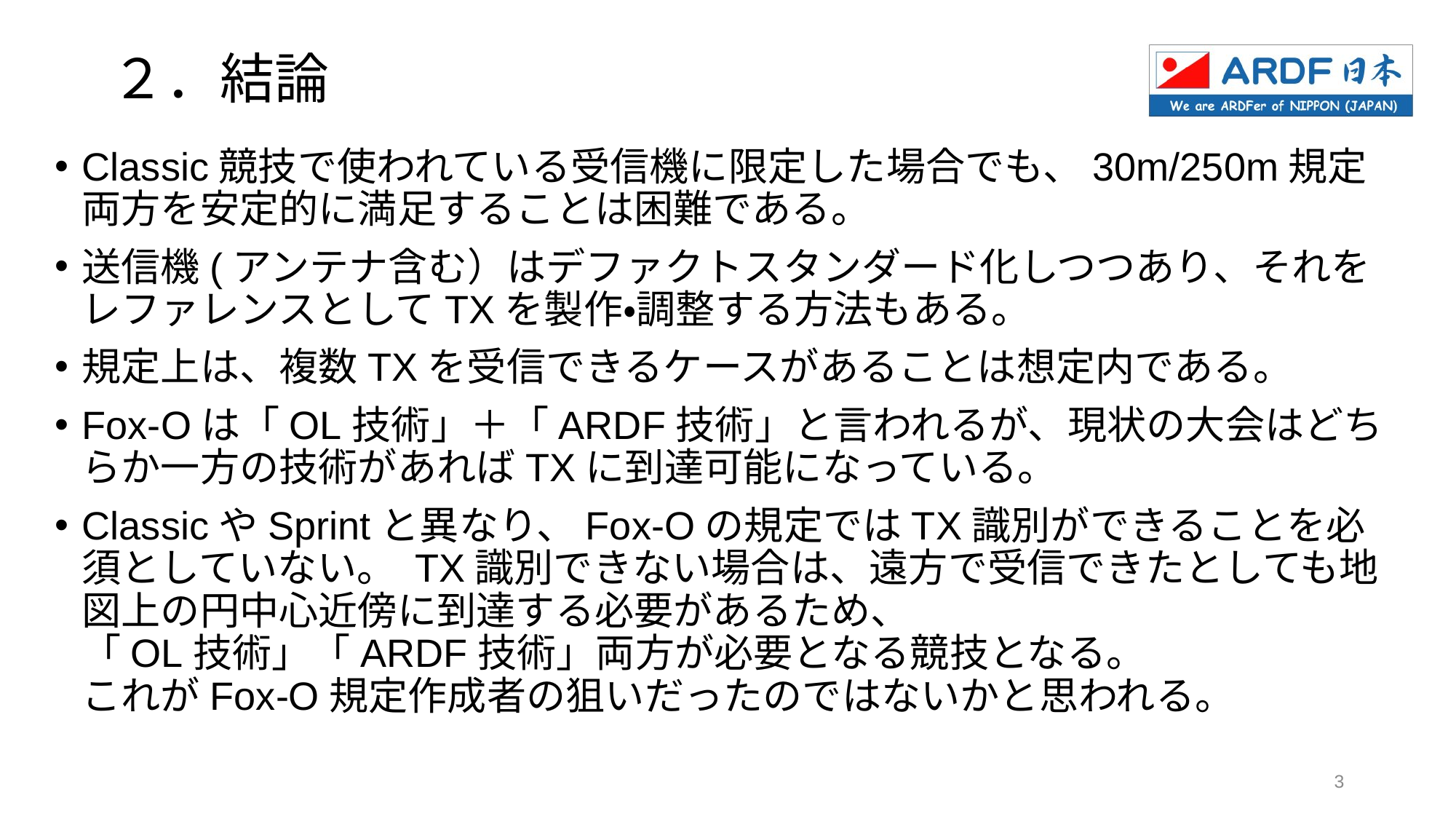

# ２．結論
Classic競技で使われている受信機に限定した場合でも、30m/250m規定両方を安定的に満足することは困難である。
送信機(アンテナ含む）はデファクトスタンダード化しつつあり、それをレファレンスとしてTXを製作・調整する方法もある。
規定上は、複数TXを受信できるケースがあることは想定内である。
Fox-Oは「OL技術」＋「ARDF技術」と言われるが、現状の大会はどちらか一方の技術があればTXに到達可能になっている。
ClassicやSprintと異なり、Fox-Oの規定ではTX識別ができることを必須としていない。 TX識別できない場合は、遠方で受信できたとしても地図上の円中心近傍に到達する必要があるため、
「OL技術」「ARDF技術」両方が必要となる競技となる。
これがFox-O規定作成者の狙いだったのではないかと思われる。

3